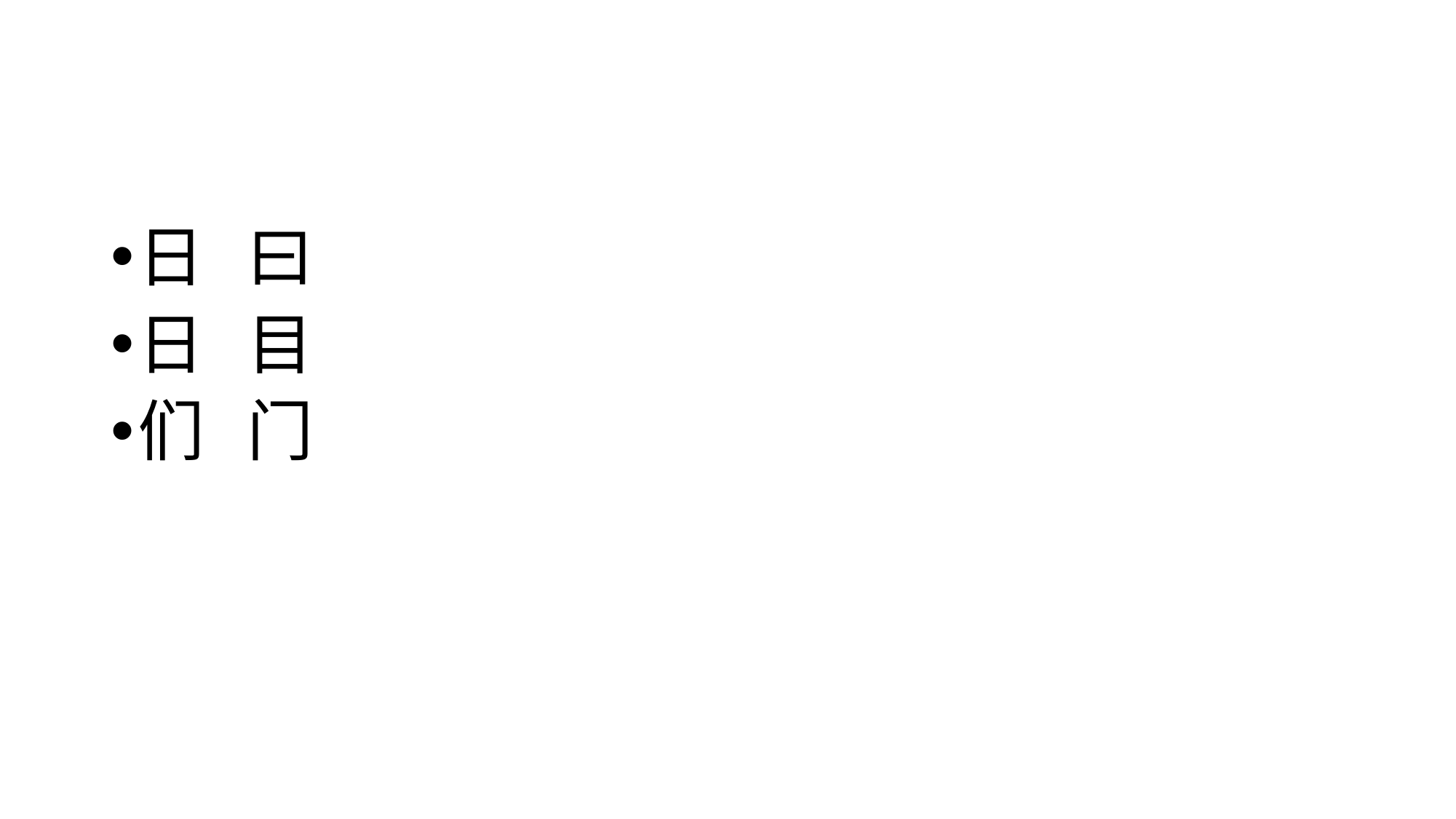

#
日	曰
日	目
们	门